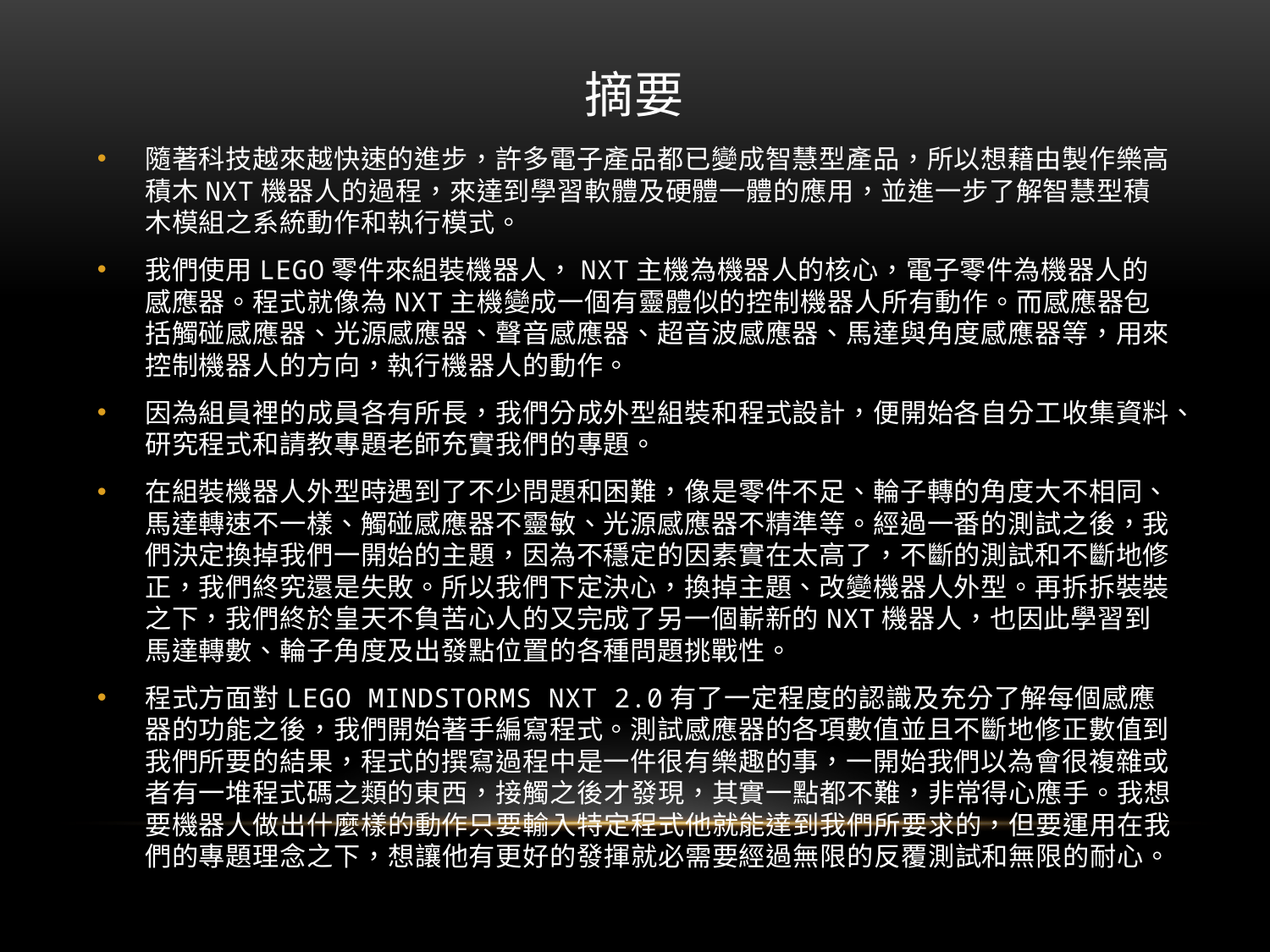

# 摘要
隨著科技越來越快速的進步，許多電子產品都已變成智慧型產品，所以想藉由製作樂高積木NXT機器人的過程，來達到學習軟體及硬體一體的應用，並進一步了解智慧型積木模組之系統動作和執行模式。
我們使用LEGO零件來組裝機器人，NXT主機為機器人的核心，電子零件為機器人的感應器。程式就像為NXT主機變成一個有靈體似的控制機器人所有動作。而感應器包括觸碰感應器、光源感應器、聲音感應器、超音波感應器、馬達與角度感應器等，用來控制機器人的方向，執行機器人的動作。
因為組員裡的成員各有所長，我們分成外型組裝和程式設計，便開始各自分工收集資料、研究程式和請教專題老師充實我們的專題。
在組裝機器人外型時遇到了不少問題和困難，像是零件不足、輪子轉的角度大不相同、馬達轉速不一樣、觸碰感應器不靈敏、光源感應器不精準等。經過一番的測試之後，我們決定換掉我們一開始的主題，因為不穩定的因素實在太高了，不斷的測試和不斷地修正，我們終究還是失敗。所以我們下定決心，換掉主題、改變機器人外型。再拆拆裝裝之下，我們終於皇天不負苦心人的又完成了另一個嶄新的NXT機器人，也因此學習到馬達轉數、輪子角度及出發點位置的各種問題挑戰性。
程式方面對LEGO MINDSTORMS NXT 2.0有了一定程度的認識及充分了解每個感應器的功能之後，我們開始著手編寫程式。測試感應器的各項數值並且不斷地修正數值到我們所要的結果，程式的撰寫過程中是一件很有樂趣的事，一開始我們以為會很複雜或者有一堆程式碼之類的東西，接觸之後才發現，其實一點都不難，非常得心應手。我想要機器人做出什麼樣的動作只要輸入特定程式他就能達到我們所要求的，但要運用在我們的專題理念之下，想讓他有更好的發揮就必需要經過無限的反覆測試和無限的耐心。